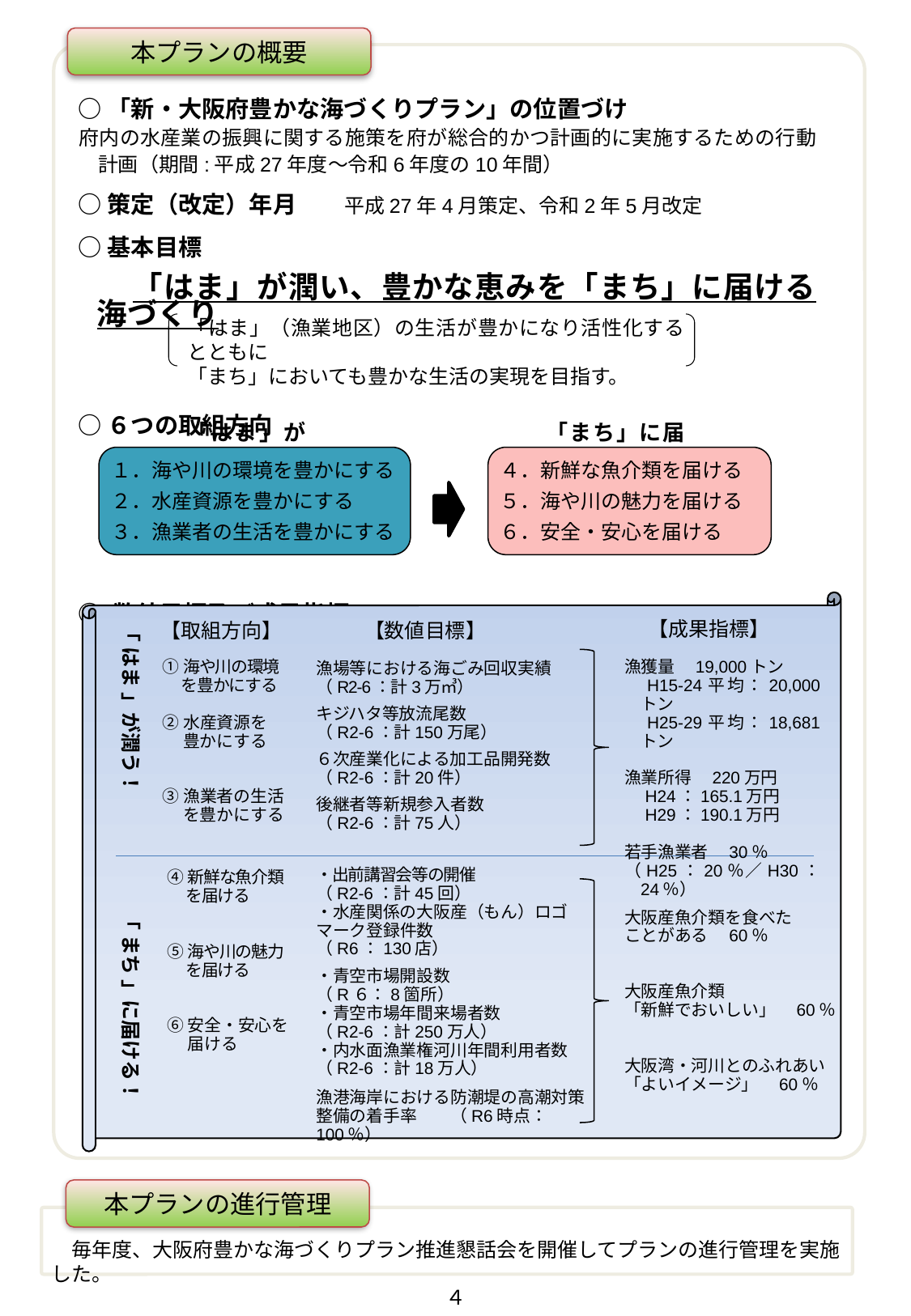

本プランの概要

○「新・大阪府豊かな海づくりプラン」の位置づけ
府内の水産業の振興に関する施策を府が総合的かつ計画的に実施するための行動計画（期間:平成27年度～令和6年度の10年間）
○策定（改定）年月　　平成27年4月策定、令和2年5月改定
○基本目標
　　  「はま」が潤い、豊かな恵みを「まち」に届ける海づくり

○６つの取組方向

○ 数値目標及び成果指標

「はま」（漁業地区）の生活が豊かになり活性化するとともに
「まち」においても豊かな生活の実現を目指す。
「はま」が潤う
「まち」に届ける
１．海や川の環境を豊かにする
２．水産資源を豊かにする
３．漁業者の生活を豊かにする
４．新鮮な魚介類を届ける
５．海や川の魅力を届ける
６．安全・安心を届ける

「 はま 」が潤う！
【成果指標】
【取組方向】
【数値目標】

漁獲量　19,000トン
　H15-24平均：20,000トン
　H25-29平均：18,681トン

漁業所得　220万円
　H24：165.1万円
　H29：190.1万円

若手漁業者　30％
（H25：20％／H30：24％）

①海や川の環境
　 を豊かにする

②水産資源を
　 豊かにする

③漁業者の生活
　 を豊かにする

漁場等における海ごみ回収実績
（R2-6：計3万㎥）

キジハタ等放流尾数
（R2-6：計150万尾）

６次産業化による加工品開発数
（R2-6：計20件）

後継者等新規参入者数
（R2-6：計75人）

・出前講習会等の開催
（R2-6：計45回）
・水産関係の大阪産（もん）ロゴマーク登録件数
（R6：130店）

・青空市場開設数
（R６：8箇所）
・青空市場年間来場者数
（R2-6：計250万人）
・内水面漁業権河川年間利用者数
（R2-6：計18万人）

漁港海岸における防潮堤の高潮対策
整備の着手率　　（R6時点：100％）

④新鮮な魚介類
　 を届ける

⑤海や川の魅力
　 を届ける

⑥安全・安心を
　 届ける

「 まち 」に届ける！
大阪産魚介類を食べた
ことがある　60％

大阪産魚介類
「新鮮でおいしい」　60％

大阪湾・河川とのふれあい
「よいイメージ」　60％

本プランの進行管理

　毎年度、大阪府豊かな海づくりプラン推進懇話会を開催してプランの進行管理を実施した。
４